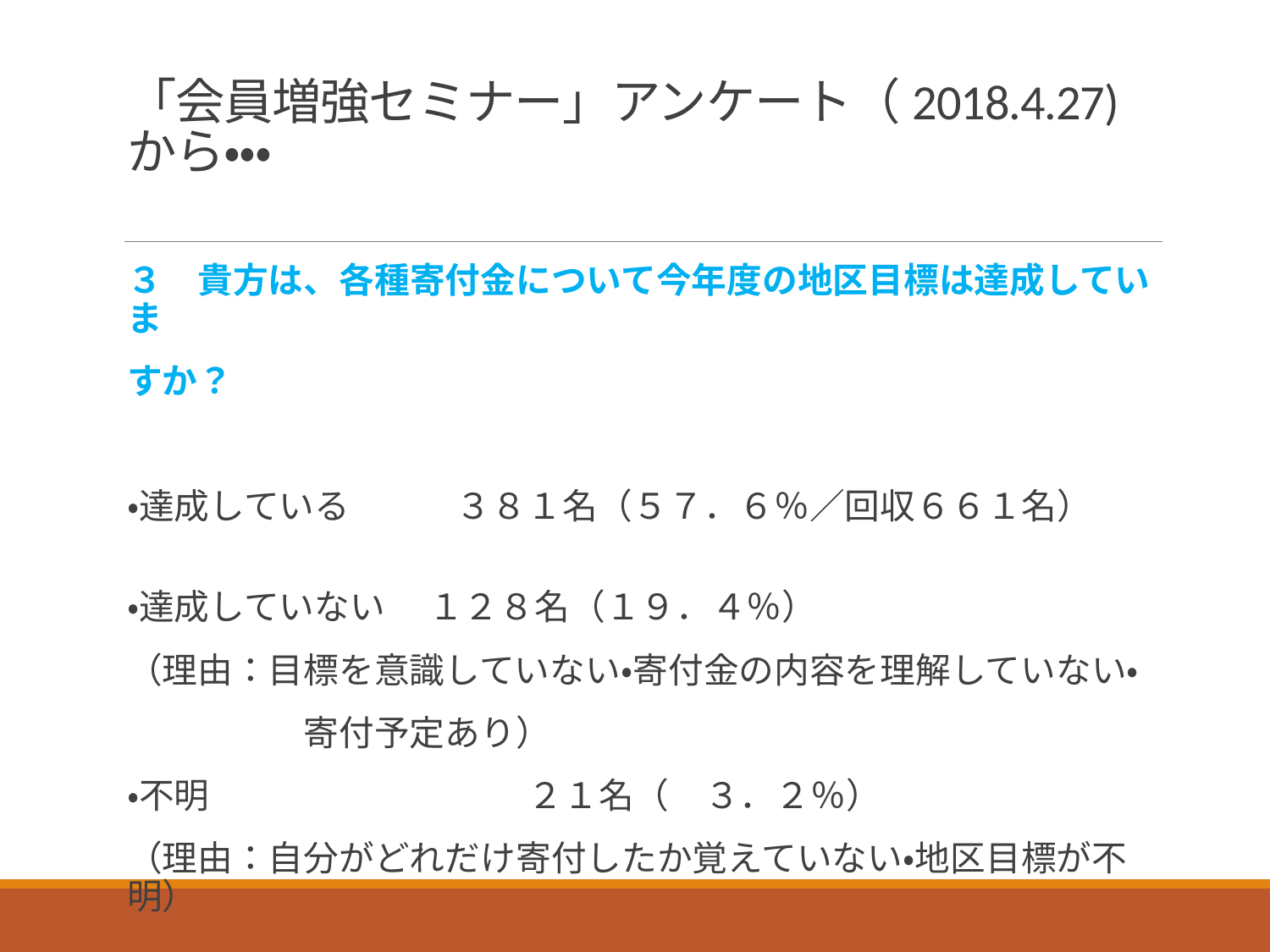

# 「会員増強セミナー」アンケート（2018.4.27)から・・・
３　貴方は、各種寄付金について今年度の地区目標は達成していま
すか？

・達成している　　　３８１名（５７．６％／回収６６１名）
・達成していない 　１２８名（１９．４％）
（理由：目標を意識していない・寄付金の内容を理解していない・
　　　　　寄付予定あり）
・不明　　　　　　　　　２１名（　３．２％）
（理由：自分がどれだけ寄付したか覚えていない・地区目標が不明）